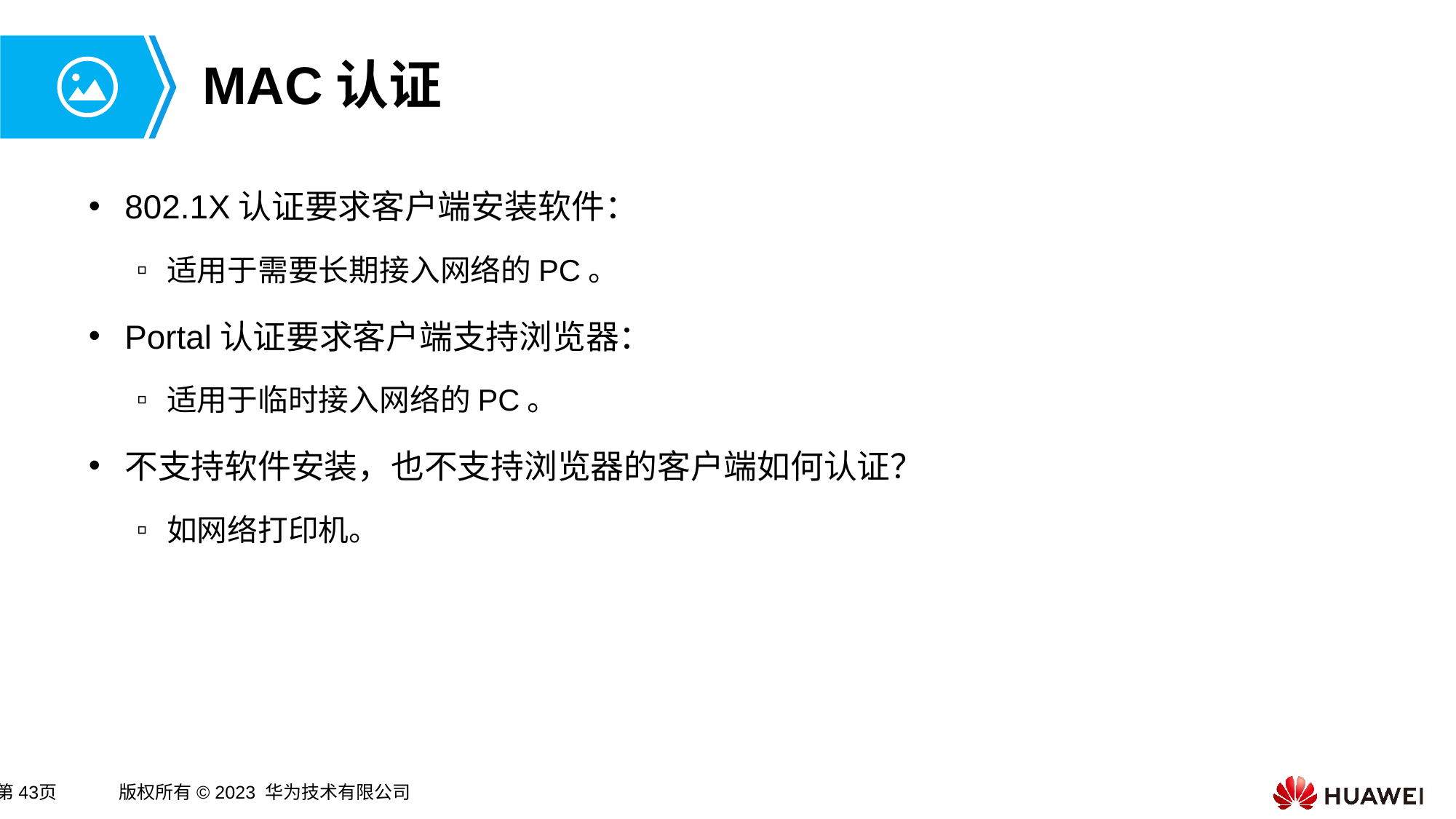

# MAC认证
802.1X认证要求客户端安装软件：
适用于需要长期接入网络的PC。
Portal认证要求客户端支持浏览器：
适用于临时接入网络的PC。
不支持软件安装，也不支持浏览器的客户端如何认证？
如网络打印机。